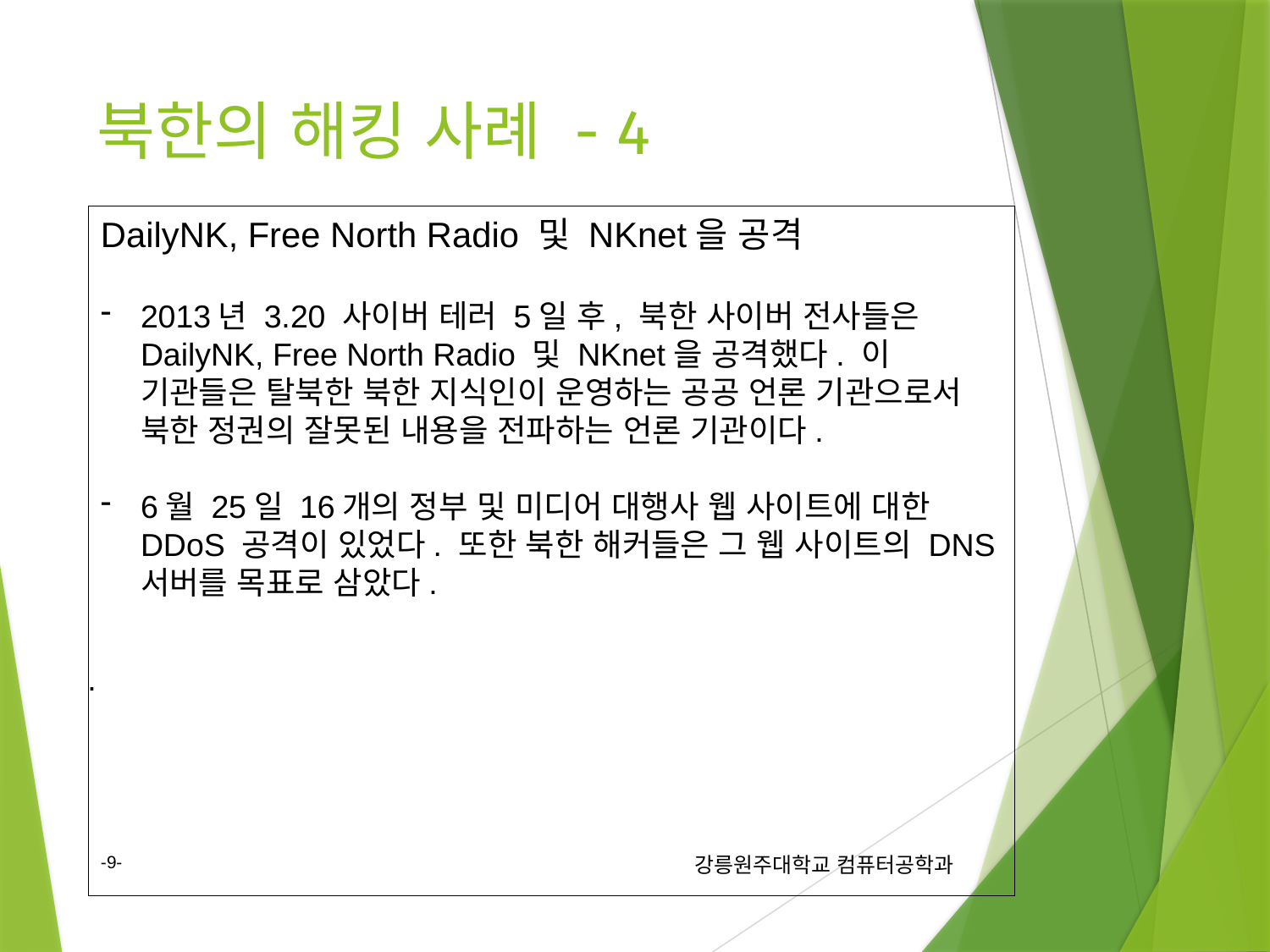

# 북한의 해킹 사례 - 4

DailyNK, Free North Radio 및 NKnet을 공격

2013년 3.20 사이버 테러 5일 후, 북한 사이버 전사들은 DailyNK, Free North Radio 및 NKnet을 공격했다. 이 기관들은 탈북한 북한 지식인이 운영하는 공공 언론 기관으로서 북한 정권의 잘못된 내용을 전파하는 언론 기관이다.

6월 25일 16개의 정부 및 미디어 대행사 웹 사이트에 대한 DDoS 공격이 있었다. 또한 북한 해커들은 그 웹 사이트의 DNS 서버를 목표로 삼았다.
.
9
강릉원주대학교 컴퓨터공학과